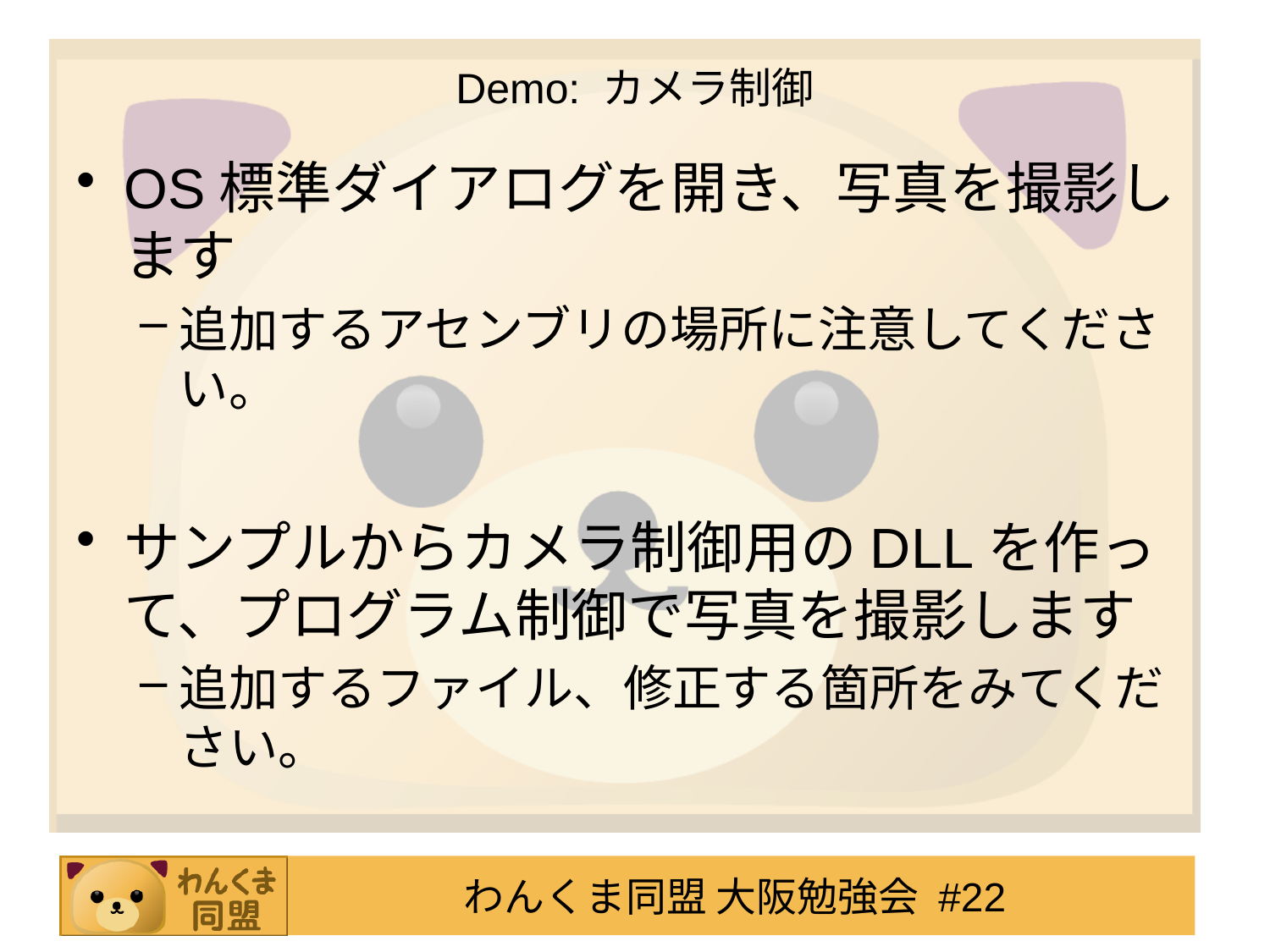

# Demo: カメラ制御
OS標準ダイアログを開き、写真を撮影します
追加するアセンブリの場所に注意してください。

サンプルからカメラ制御用のDLLを作って、プログラム制御で写真を撮影します
追加するファイル、修正する箇所をみてください。